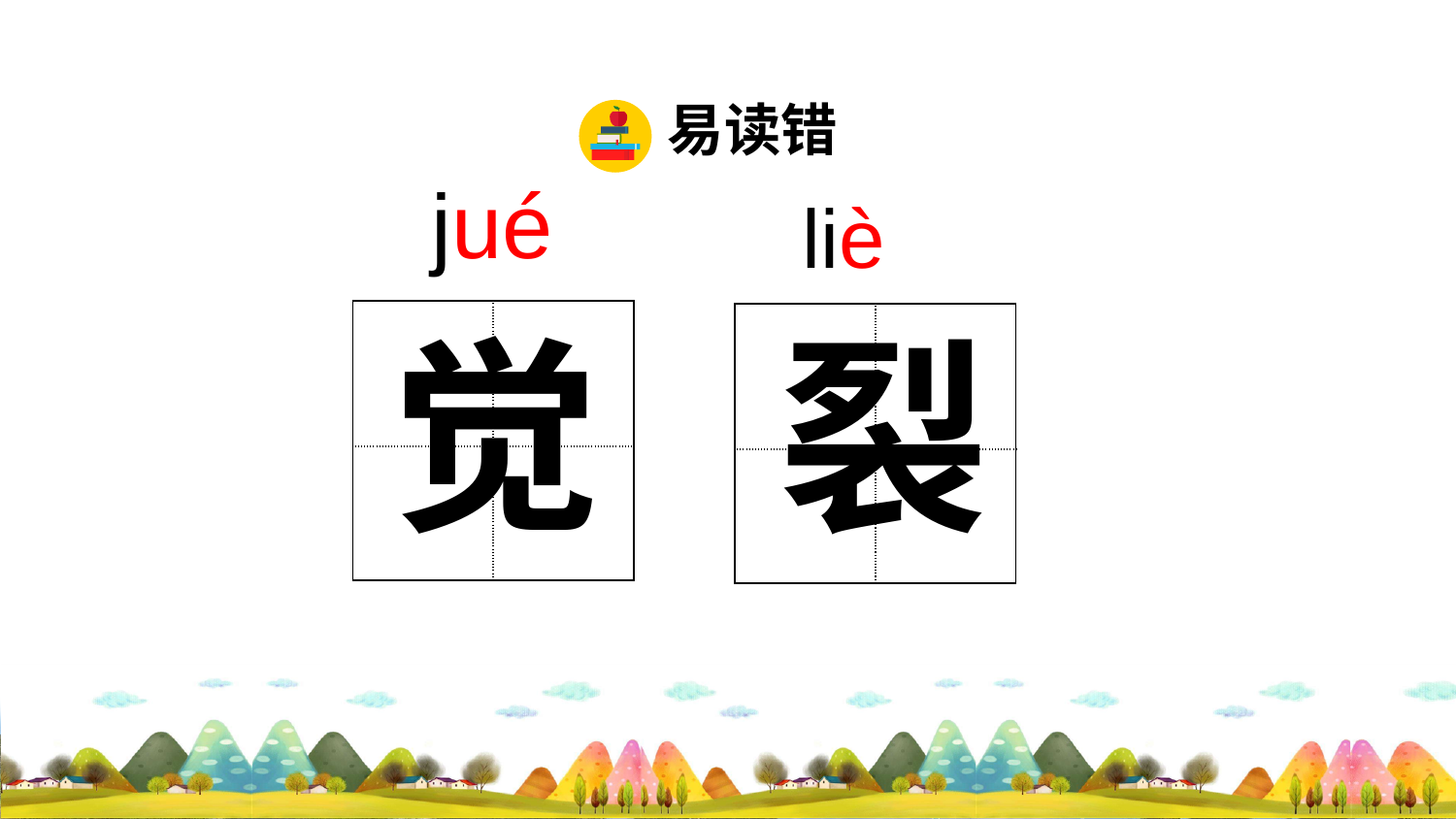

易读错

jué
liè
觉
|  |  |
| --- | --- |
|  |  |
裂
|  |  |
| --- | --- |
|  |  |